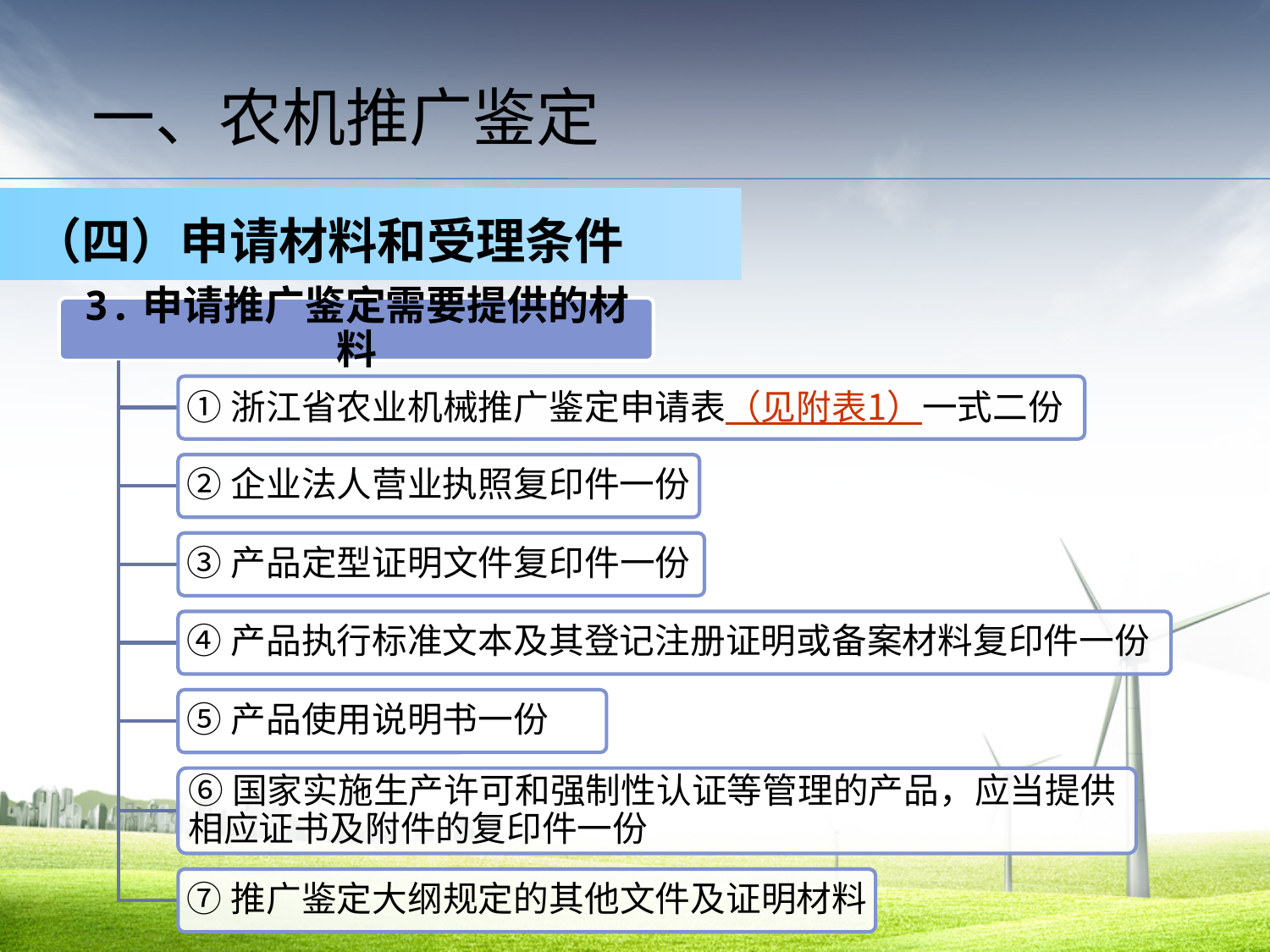

一、农机推广鉴定

（四）申请材料和受理条件
3.申请推广鉴定需要提供的材料
①浙江省农业机械推广鉴定申请表（见附表1）一式二份
②企业法人营业执照复印件一份
③产品定型证明文件复印件一份
④产品执行标准文本及其登记注册证明或备案材料复印件一份
⑤产品使用说明书一份
⑥国家实施生产许可和强制性认证等管理的产品，应当提供相应证书及附件的复印件一份
⑦推广鉴定大纲规定的其他文件及证明材料